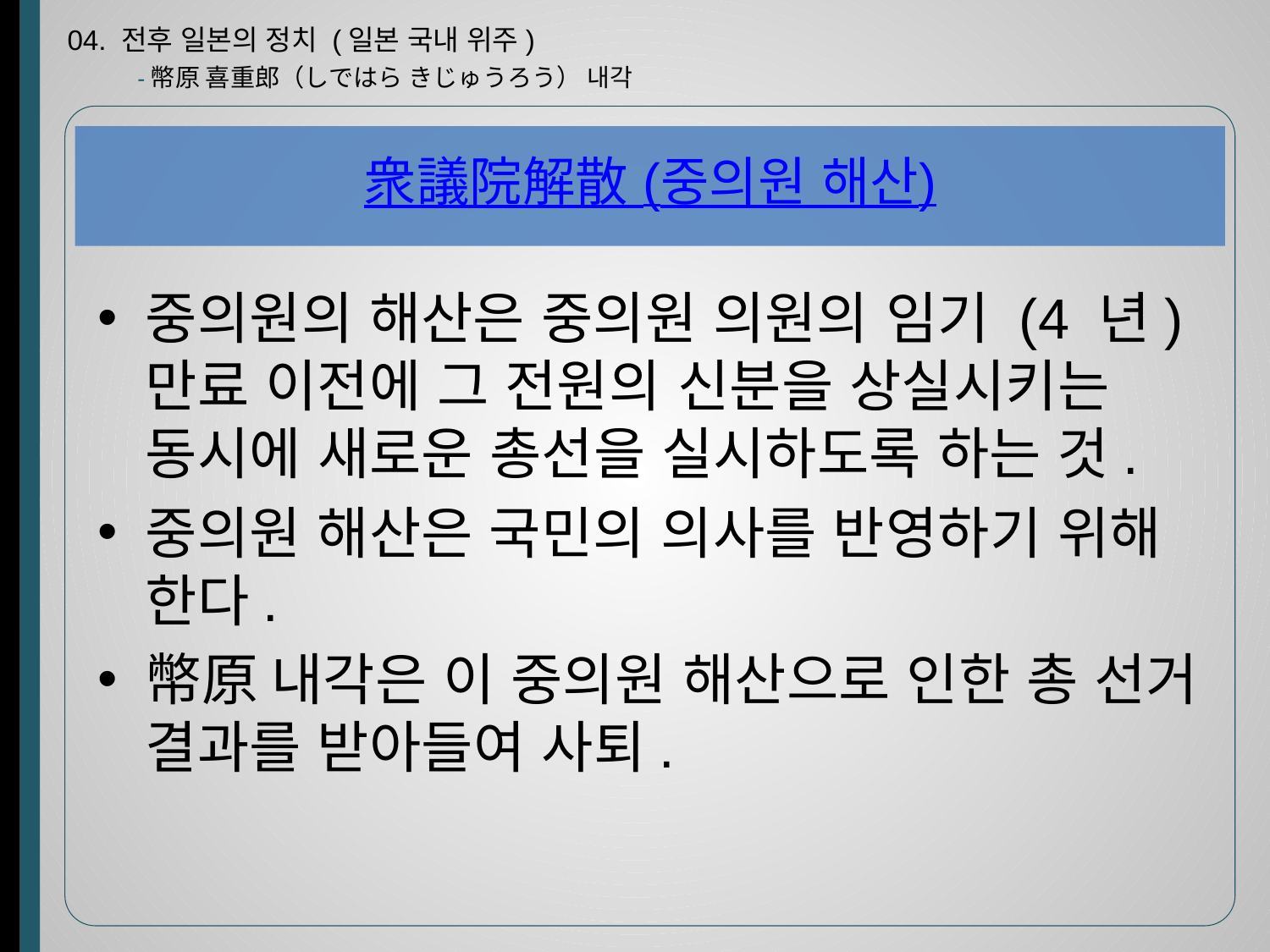

04. 전후 일본의 정치 (일본 국내 위주)
-幣原 喜重郎（しではら きじゅうろう） 내각

# 衆議院解散 (중의원 해산)
중의원의 해산은 중의원 의원의 임기 (4 년) 만료 이전에 그 전원의 신분을 상실시키는 동시에 새로운 총선을 실시하도록 하는 것.
중의원 해산은 국민의 의사를 반영하기 위해 한다.
幣原 내각은 이 중의원 해산으로 인한 총 선거 결과를 받아들여 사퇴.